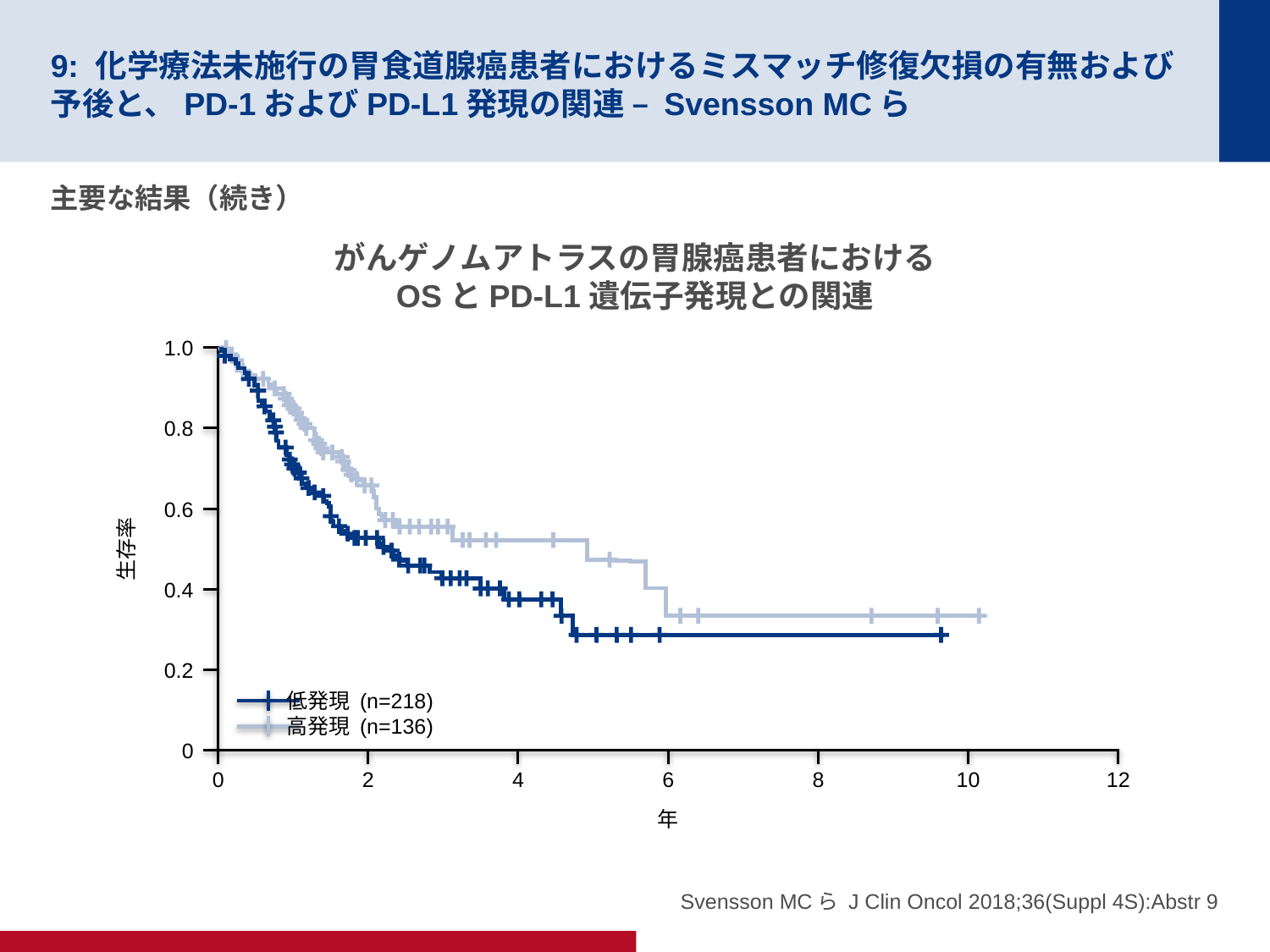

# 9: 化学療法未施行の胃食道腺癌患者におけるミスマッチ修復欠損の有無および予後と、PD-1およびPD-L1発現の関連 – Svensson MCら
主要な結果（続き）
がんゲノムアトラスの胃腺癌患者における
OSとPD-L1遺伝子発現との関連
1.0

0.8
0.6
生存率
0.4
0.2
低発現 (n=218)
高発現 (n=136)
0
0
2
4
6
8
10
12
年
Svensson MCら J Clin Oncol 2018;36(Suppl 4S):Abstr 9